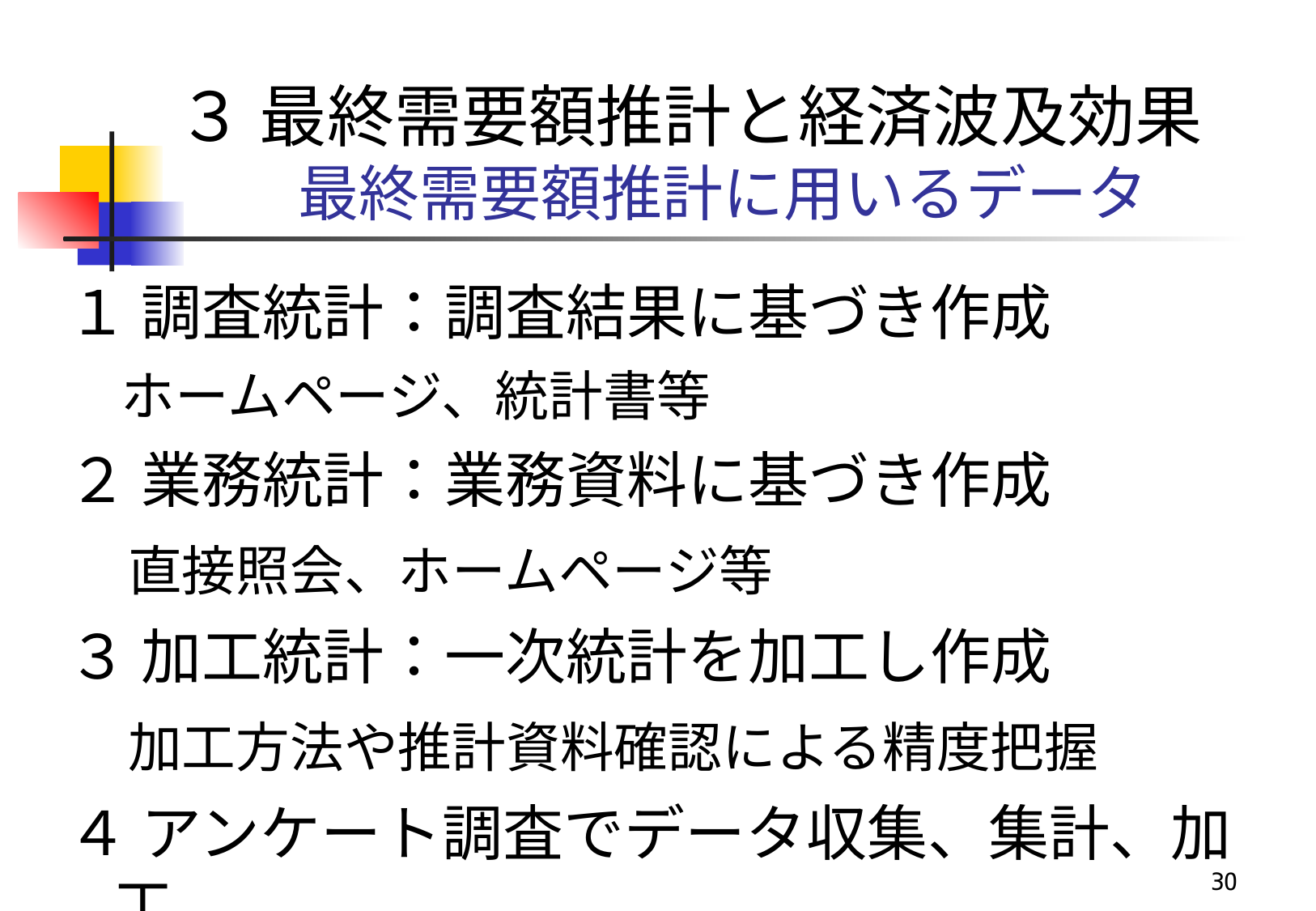

３ 最終需要額推計と経済波及効果
　　最終需要額推計に用いるデータ
１ 調査統計：調査結果に基づき作成
　ホームページ、統計書等
２ 業務統計：業務資料に基づき作成
　直接照会、ホームページ等
３ 加工統計：一次統計を加工し作成
　加工方法や推計資料確認による精度把握
４ アンケート調査でデータ収集、集計、加工
30